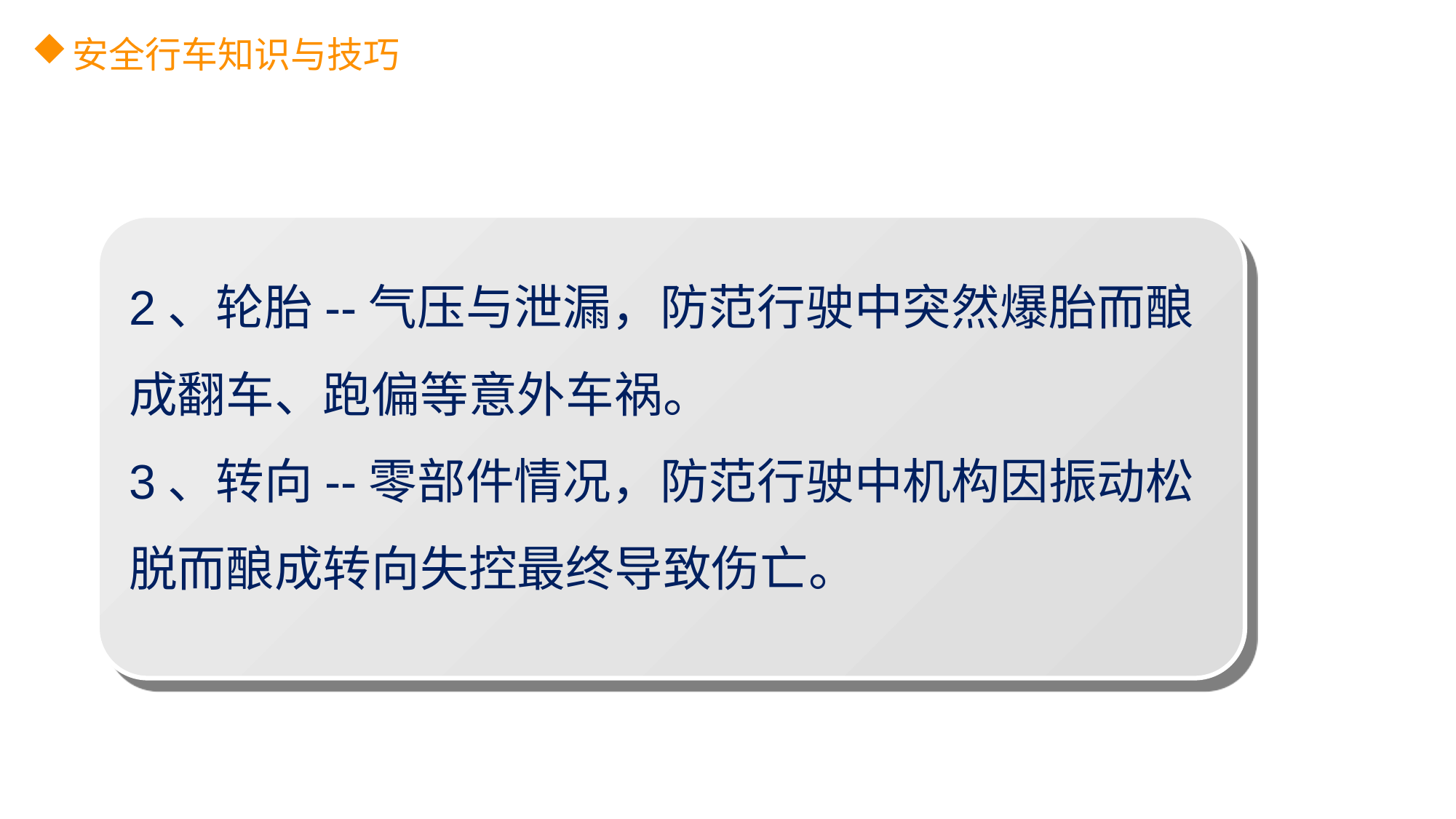

安全行车知识与技巧

2、轮胎--气压与泄漏，防范行驶中突然爆胎而酿成翻车、跑偏等意外车祸。
3、转向--零部件情况，防范行驶中机构因振动松脱而酿成转向失控最终导致伤亡。